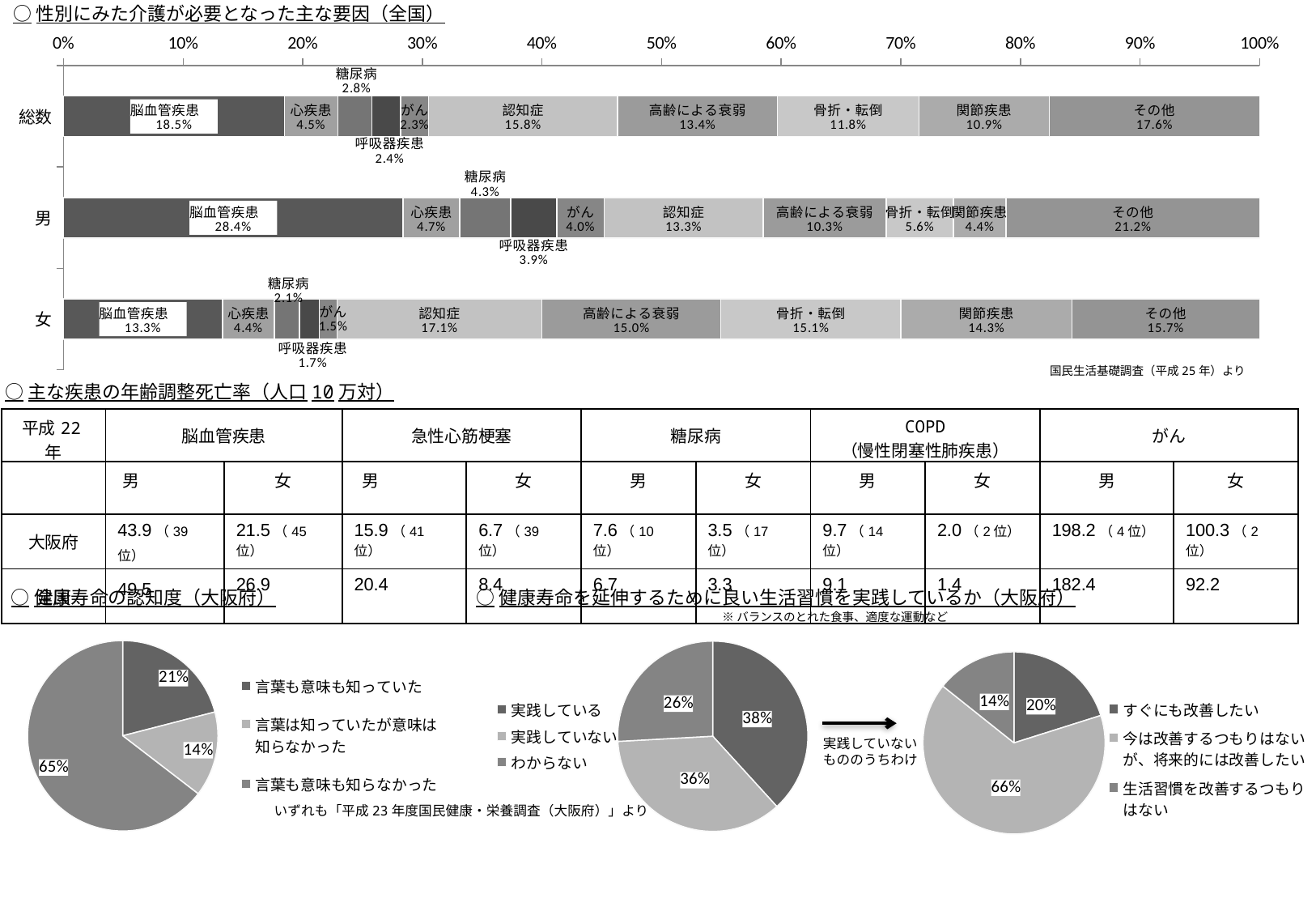

○性別にみた介護が必要となった主な要因（全国）

### Chart

| Category | 脳血管疾患（脳卒中） | 心疾患（心臓病） | 糖尿病 | 呼吸器疾患 | 悪性新生物（がん） | 認知症 | 高齢による衰弱 | 骨折・転倒 | 関節疾患 | その他 |
|---|---|---|---|---|---|---|---|---|---|---|
| 総数 | 0.18456 | 0.04487 | 0.02841 | 0.02405 | 0.02338 | 0.15794 | 0.13373 | 0.11821 | 0.10902 | 0.17581 |
| 男 | 0.2838962024577483 | 0.047461980793368164 | 0.042616538719752475 | 0.038500831898187336 | 0.039522461251058114 | 0.1329577629236113 | 0.10286348112904638 | 0.05616042499781079 | 0.04413438804401763 | 0.21191511719548148 |
| 女 | 0.13279384250315632 | 0.04351926499444791 | 0.021021888927761974 | 0.016519371472901234 | 0.01496782829588841 | 0.1709587624161482 | 0.14981518382744405 | 0.15054532179309715 | 0.14283323953088636 | 0.1570100850306506 |
国民生活基礎調査（平成25年）より
○主な疾患の年齢調整死亡率（人口10万対）
| 平成22年 | 脳血管疾患 |  | 急性心筋梗塞 |  | 糖尿病 |  | COPD （慢性閉塞性肺疾患） |  | がん |  |
| --- | --- | --- | --- | --- | --- | --- | --- | --- | --- | --- |
|  | 男 | 女 | 男 | 女 | 男 | 女 | 男 | 女 | 男 | 女 |
| 大阪府 | 43.9（39位） | 21.5（45位） | 15.9（41位） | 6.7（39位） | 7.6（10位） | 3.5（17位） | 9.7（14位） | 2.0（2位） | 198.2（4位） | 100.3（2位） |
| 全国 | 49.5 | 26.9 | 20.4 | 8.4 | 6.7 | 3.3 | 9.1 | 1.4 | 182.4 | 92.2 |
○健康寿命の認知度（大阪府）
○健康寿命を延伸するために良い生活習慣を実践しているか（大阪府）
※バランスのとれた食事、適度な運動など

### Chart

| Category | 売上高 |
|---|---|
| すぐにも改善したい | 31.0 |
| 今は改善するつもりはないが、将来的には改善したい | 101.0 |
| 生活習慣を改善するつもりはない | 22.0 |

### Chart

| Category | 売上高 |
|---|---|
| 言葉も意味も知っていた | 90.0 |
| 言葉は知っていたが意味は知らなかった | 62.0 |
| 言葉も意味も知らなかった | 277.0 |

### Chart

| Category | 売上高 |
|---|---|
| 実践している | 164.0 |
| 実践していない | 154.0 |
| わからない | 111.0 |
実践していない
もののうちわけ
いずれも「平成23年度国民健康・栄養調査（大阪府）」より